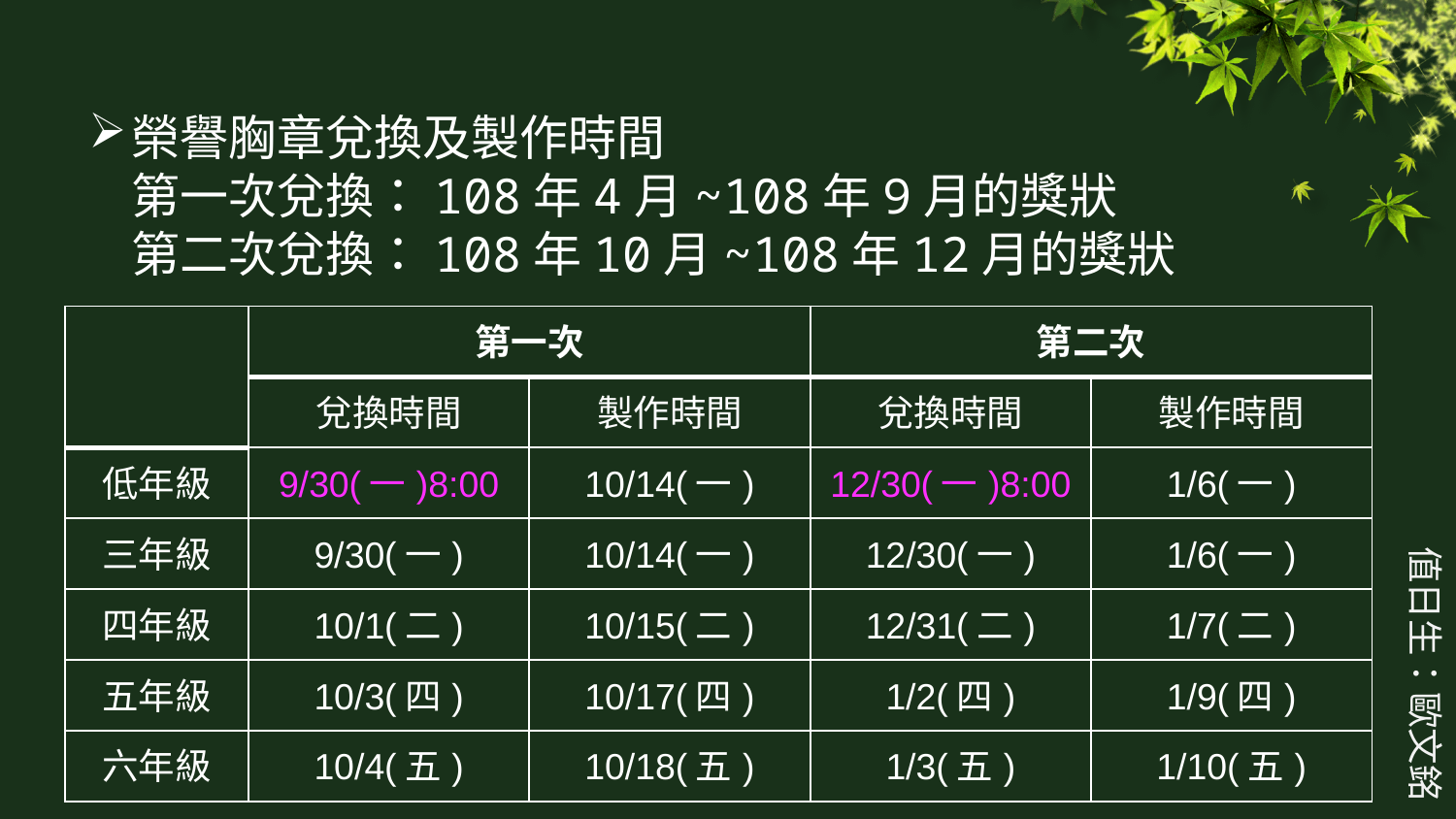

榮譽胸章兌換及製作時間
第一次兌換：108年4月~108年9月的獎狀
第二次兌換：108年10月~108年12月的獎狀
|  | 第一次 |  | 第二次 |  |
| --- | --- | --- | --- | --- |
|  | 兌換時間 | 製作時間 | 兌換時間 | 製作時間 |
| 低年級 | 9/30(一)8:00 | 10/14(一) | 12/30(一)8:00 | 1/6(一) |
| 三年級 | 9/30(一) | 10/14(一) | 12/30(一) | 1/6(一) |
| 四年級 | 10/1(二) | 10/15(二) | 12/31(二) | 1/7(二) |
| 五年級 | 10/3(四) | 10/17(四) | 1/2(四) | 1/9(四) |
| 六年級 | 10/4(五) | 10/18(五) | 1/3(五) | 1/10(五) |
值日生：歐文銘